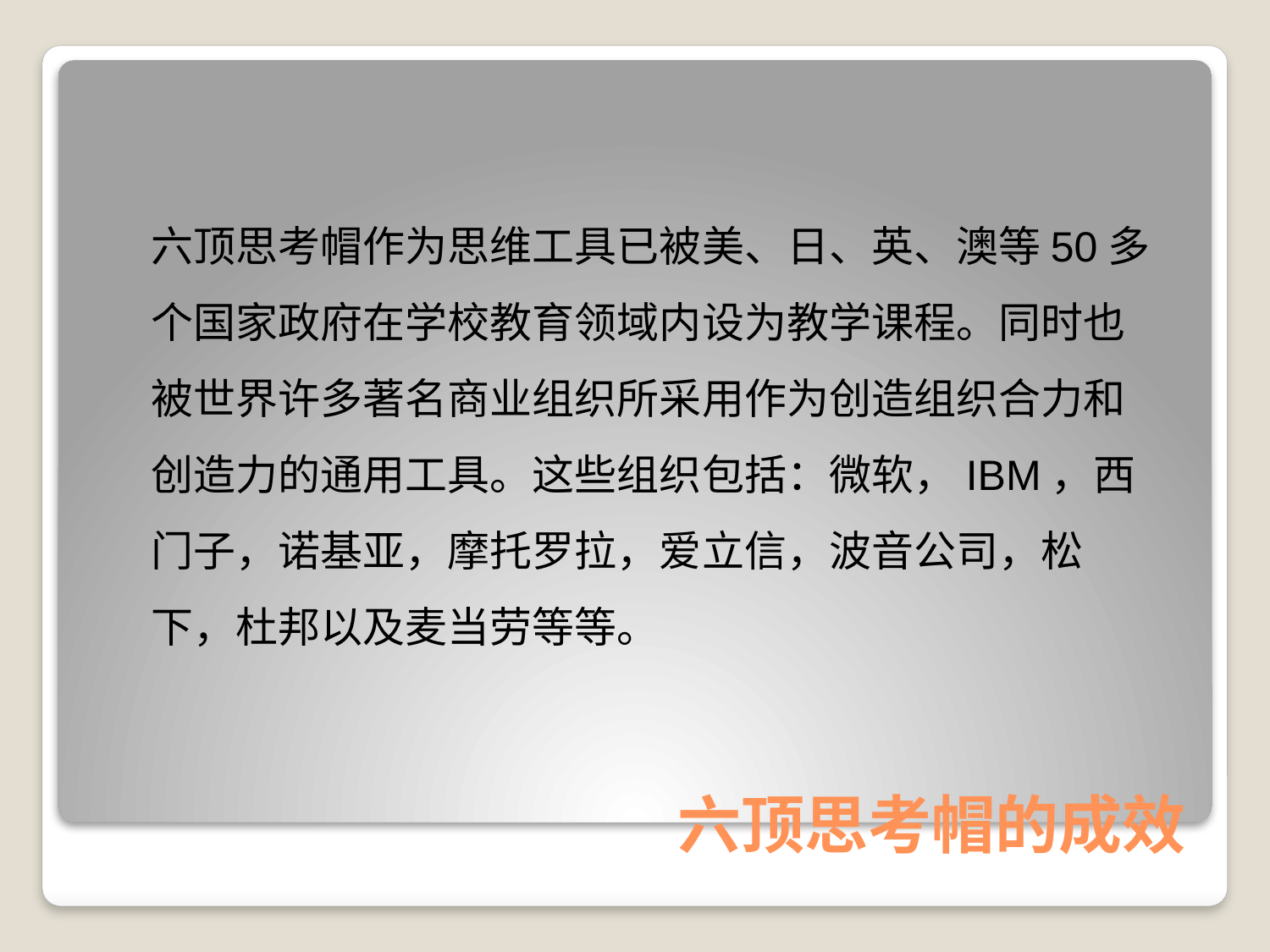

六顶思考帽作为思维工具已被美、日、英、澳等50多个国家政府在学校教育领域内设为教学课程。同时也被世界许多著名商业组织所采用作为创造组织合力和创造力的通用工具。这些组织包括：微软，IBM，西门子，诺基亚，摩托罗拉，爱立信，波音公司，松下，杜邦以及麦当劳等等。
# 六顶思考帽的成效